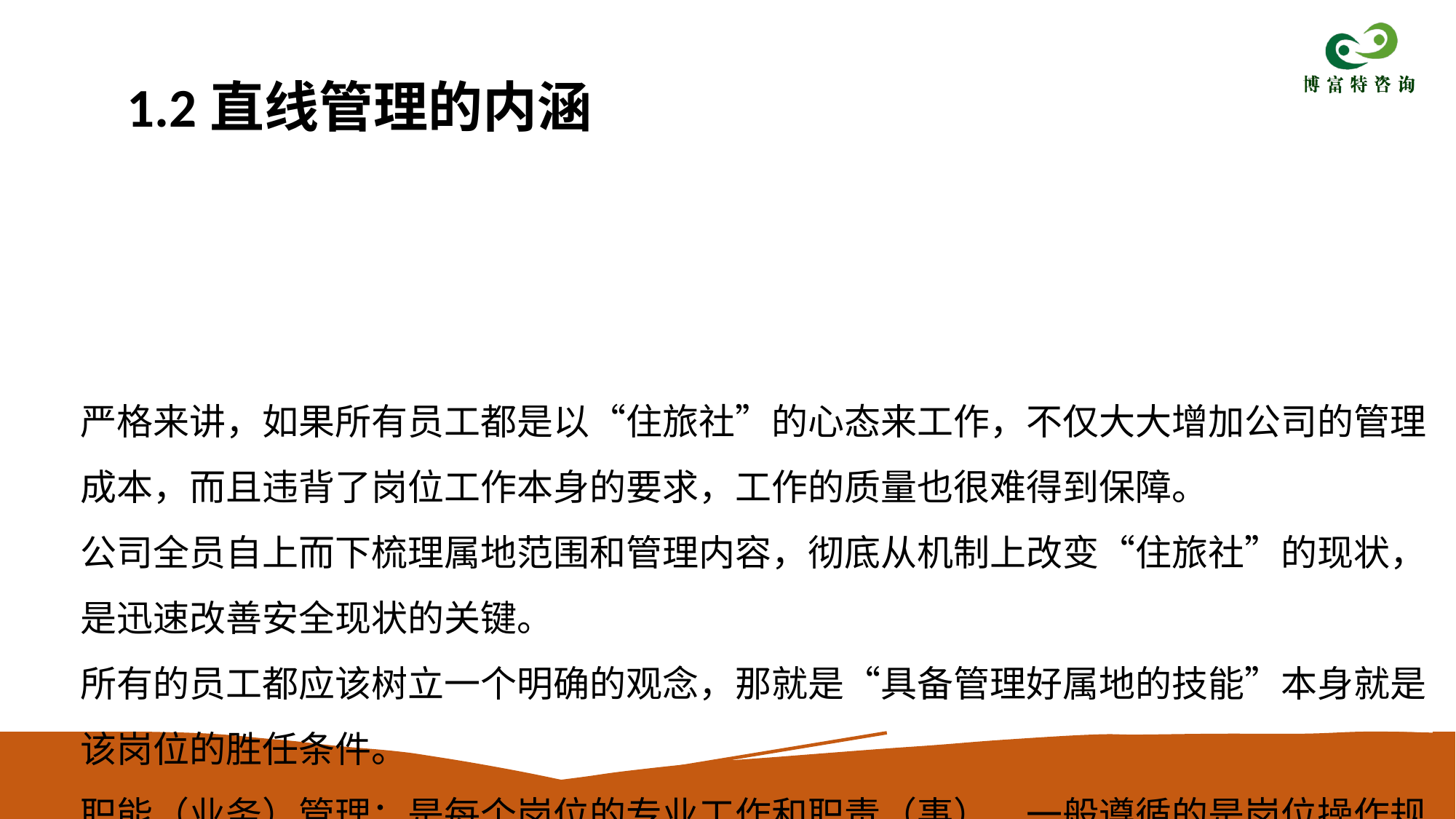

1.2直线管理的内涵
# 严格来讲，如果所有员工都是以“住旅社”的心态来工作，不仅大大增加公司的管理成本，而且违背了岗位工作本身的要求，工作的质量也很难得到保障。
公司全员自上而下梳理属地范围和管理内容，彻底从机制上改变“住旅社”的现状，是迅速改善安全现状的关键。
所有的员工都应该树立一个明确的观念，那就是“具备管理好属地的技能”本身就是该岗位的胜任条件。
职能（业务）管理：是每个岗位的专业工作和职责（事），一般遵循的是岗位操作规程和相关制度规定等的要求。